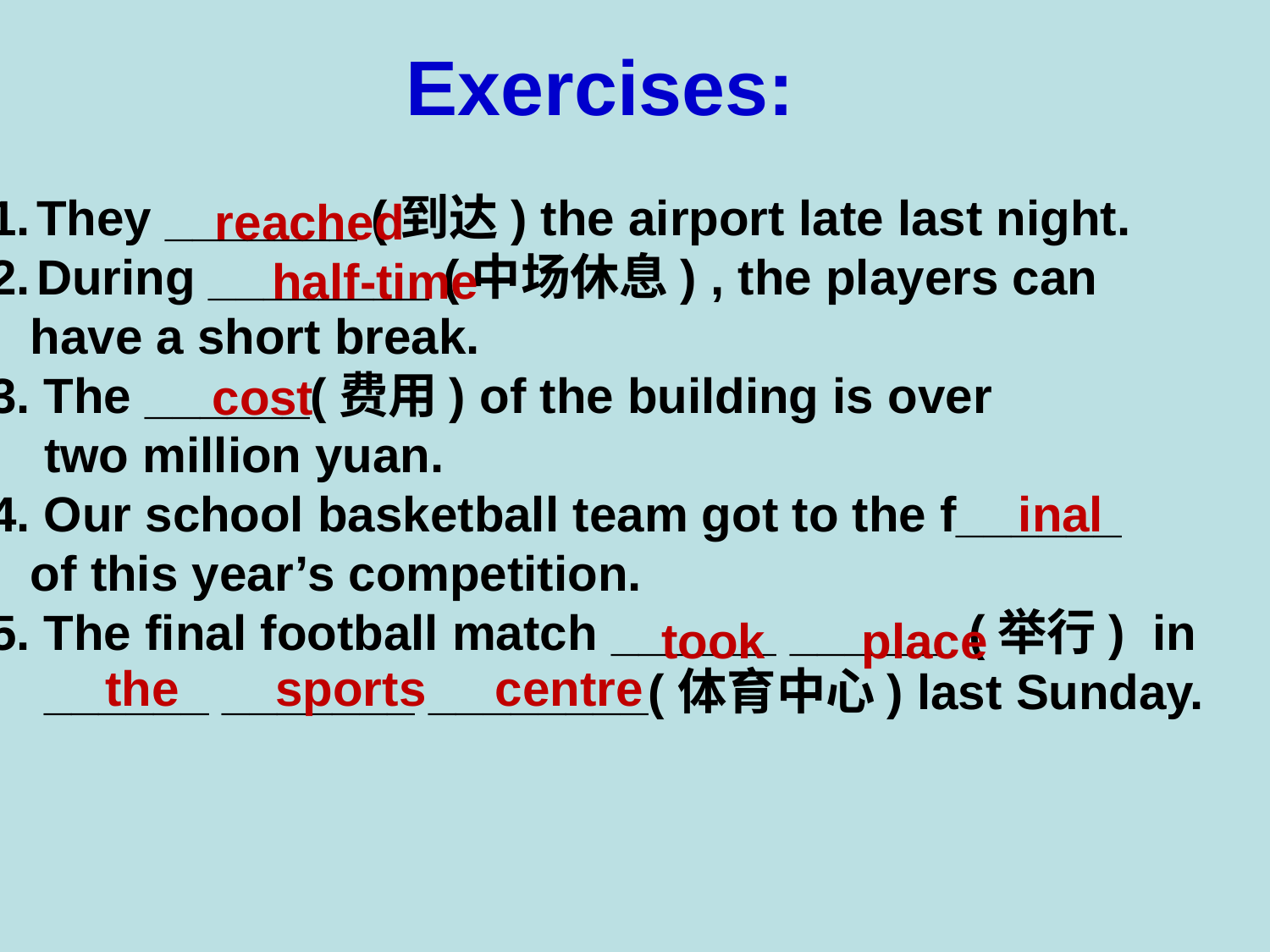

Exercises:
They _______ (到达) the airport late last night.
During ________ (中场休息) , the players can
   have a short break.
3. The ______(费用) of the building is over
    two million yuan.
4. Our school basketball team got to the f______
   of this year’s competition.
5. The final football match ______ ______ (举行)  in
    ______ _______ ________(体育中心) last Sunday.
reached
half-time
cost
inal
took       place
the       sports     centre